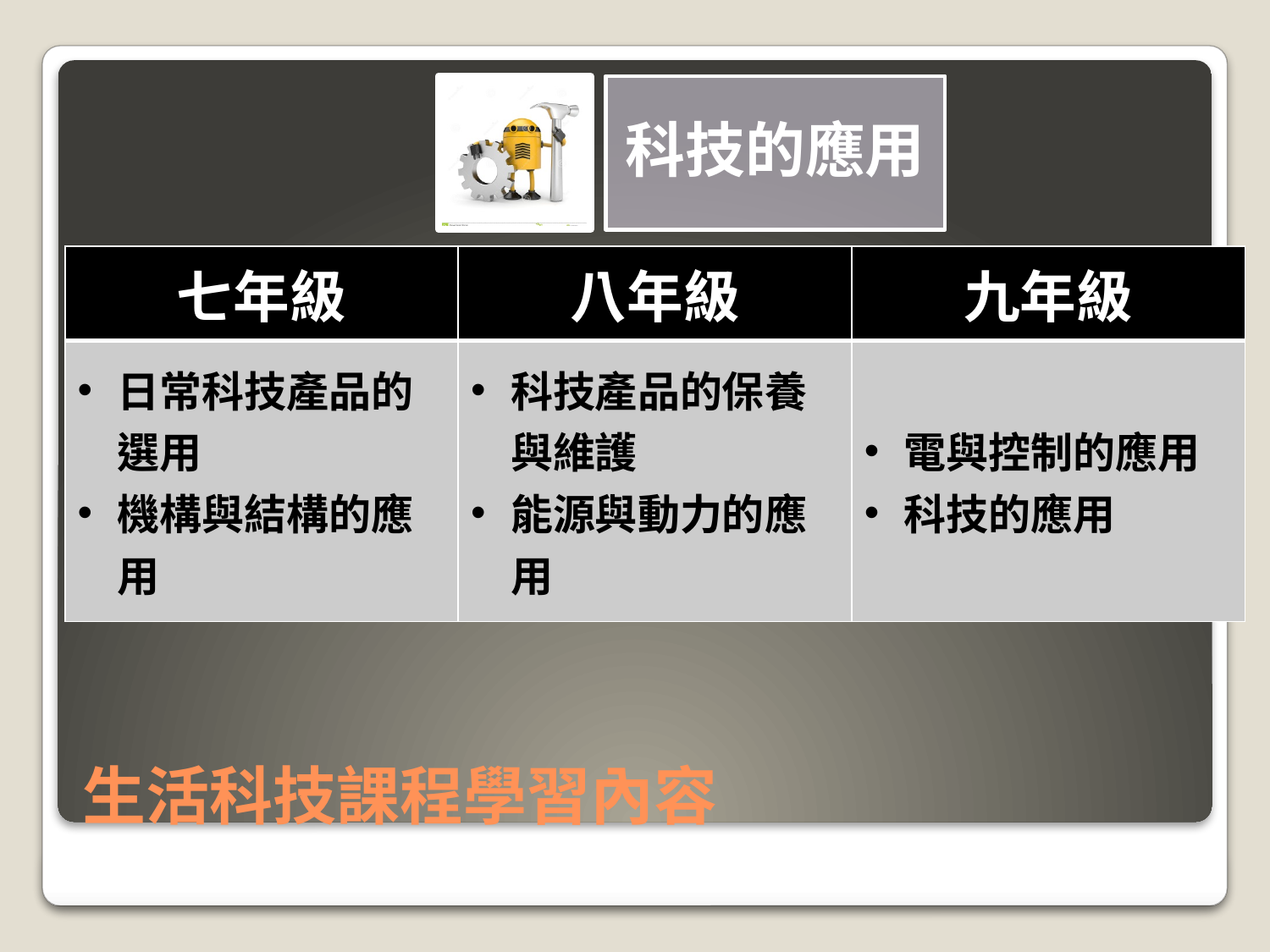

科技的應用
| 七年級 | 八年級 | 九年級 |
| --- | --- | --- |
| 日常科技產品的選用 機構與結構的應用 | 科技產品的保養與維護 能源與動力的應用 | 電與控制的應用 科技的應用 |
# 生活科技課程學習內容